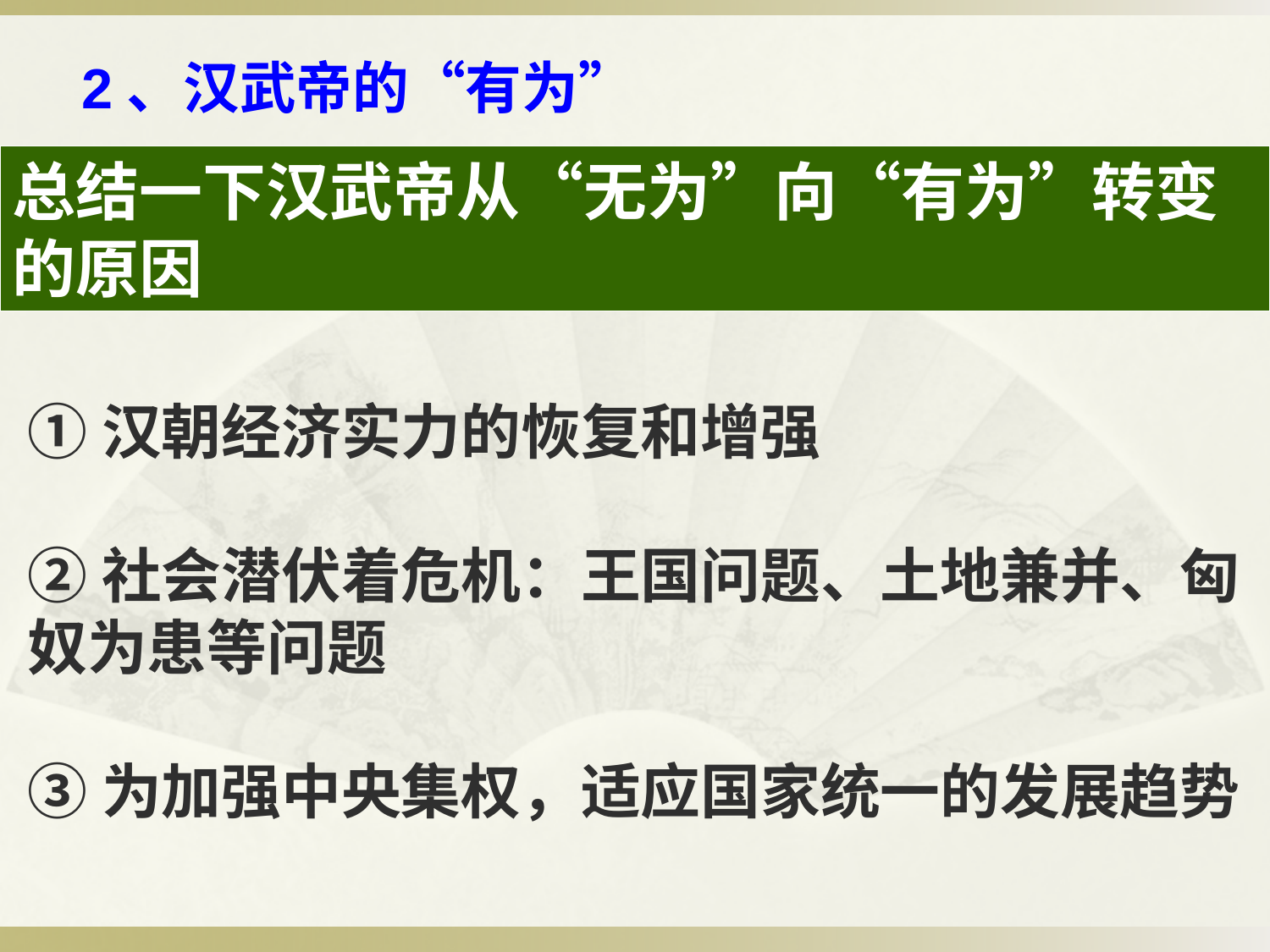

2、汉武帝的“有为”
总结一下汉武帝从“无为”向“有为”转变的原因

①汉朝经济实力的恢复和增强

②社会潜伏着危机：王国问题、土地兼并、匈奴为患等问题

③为加强中央集权，适应国家统一的发展趋势